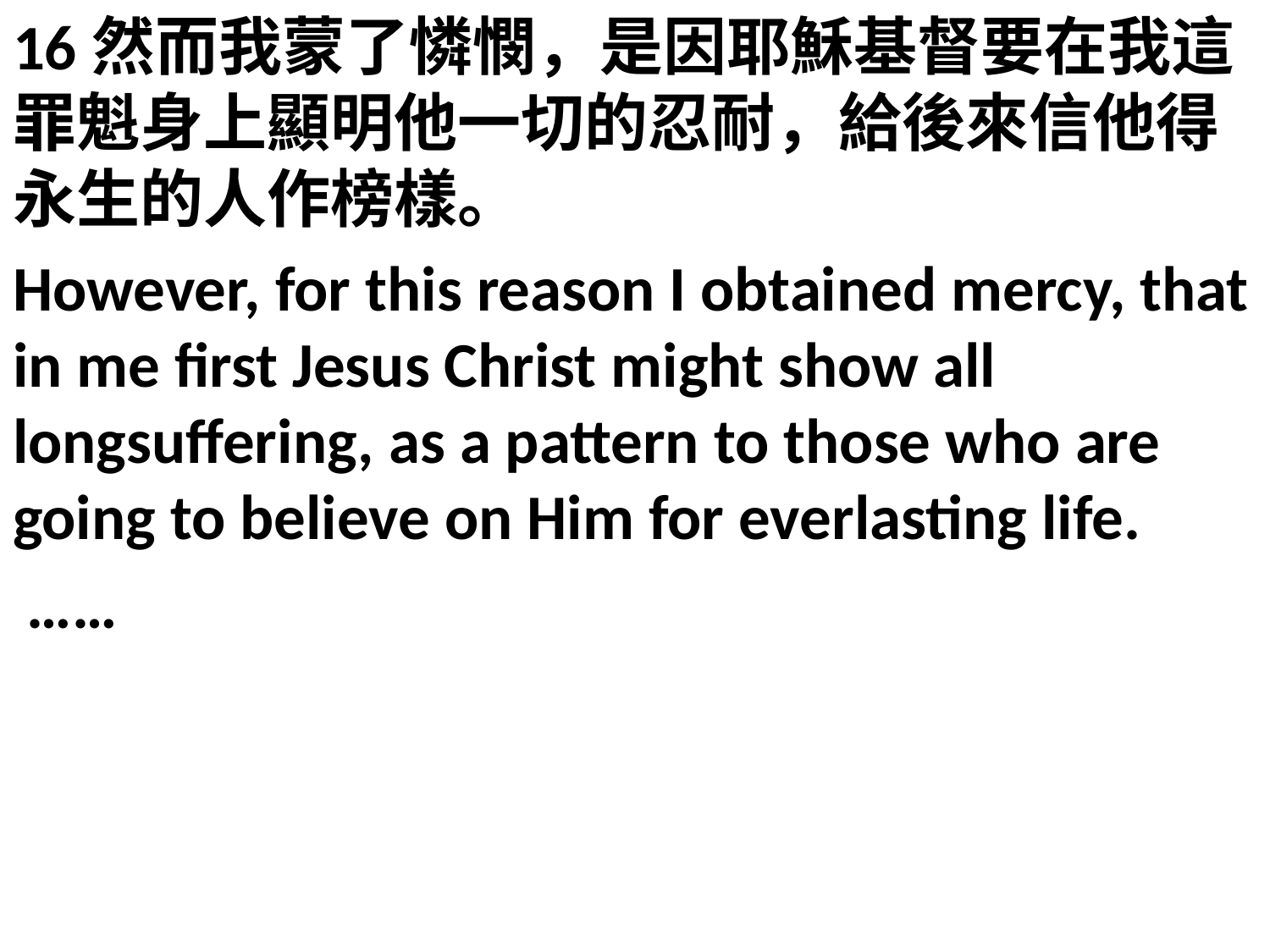

16然而我蒙了憐憫，是因耶穌基督要在我這罪魁身上顯明他一切的忍耐，給後來信他得永生的人作榜樣。
However, for this reason I obtained mercy, that in me first Jesus Christ might show all longsuffering, as a pattern to those who are going to believe on Him for everlasting life.
 ……